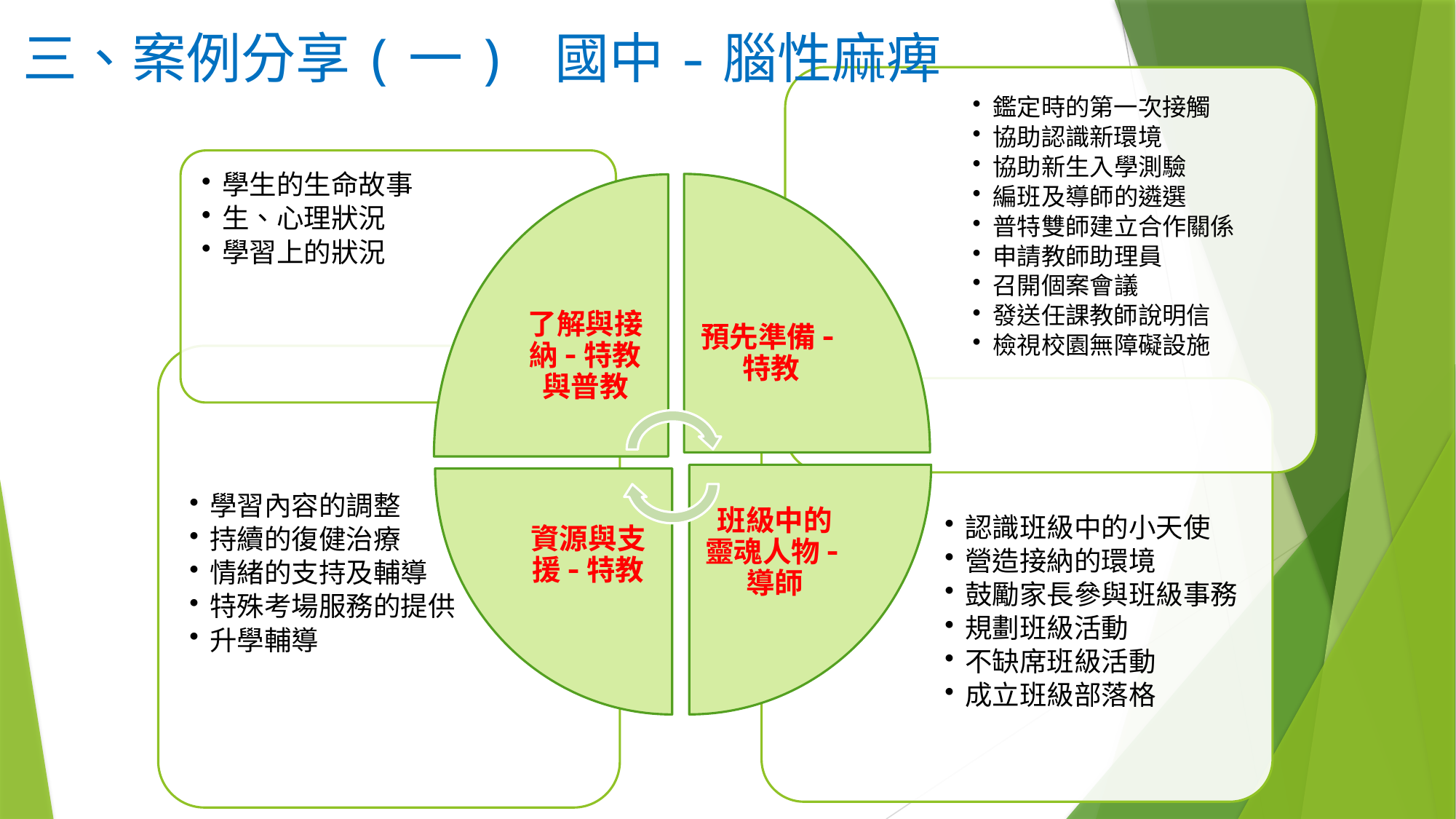

# 三、案例分享(一) 國中-腦性麻痺
認識班級中的小天使
營造接納的環境
鼓勵家長參與班級事務
規劃班級活動
不缺席班級活動
成立班級部落格
學習內容的調整
持續的復健治療
情緒的支持及輔導
特殊考場服務的提供
升學輔導
鑑定時的第一次接觸
協助認識新環境
協助新生入學測驗
編班及導師的遴選
普特雙師建立合作關係
申請教師助理員
召開個案會議
發送任課教師說明信
檢視校園無障礙設施
學生的生命故事
生、心理狀況
學習上的狀況
了解與接納-特教與普教
預先準備-特教
班級中的靈魂人物-導師
資源與支援-特教